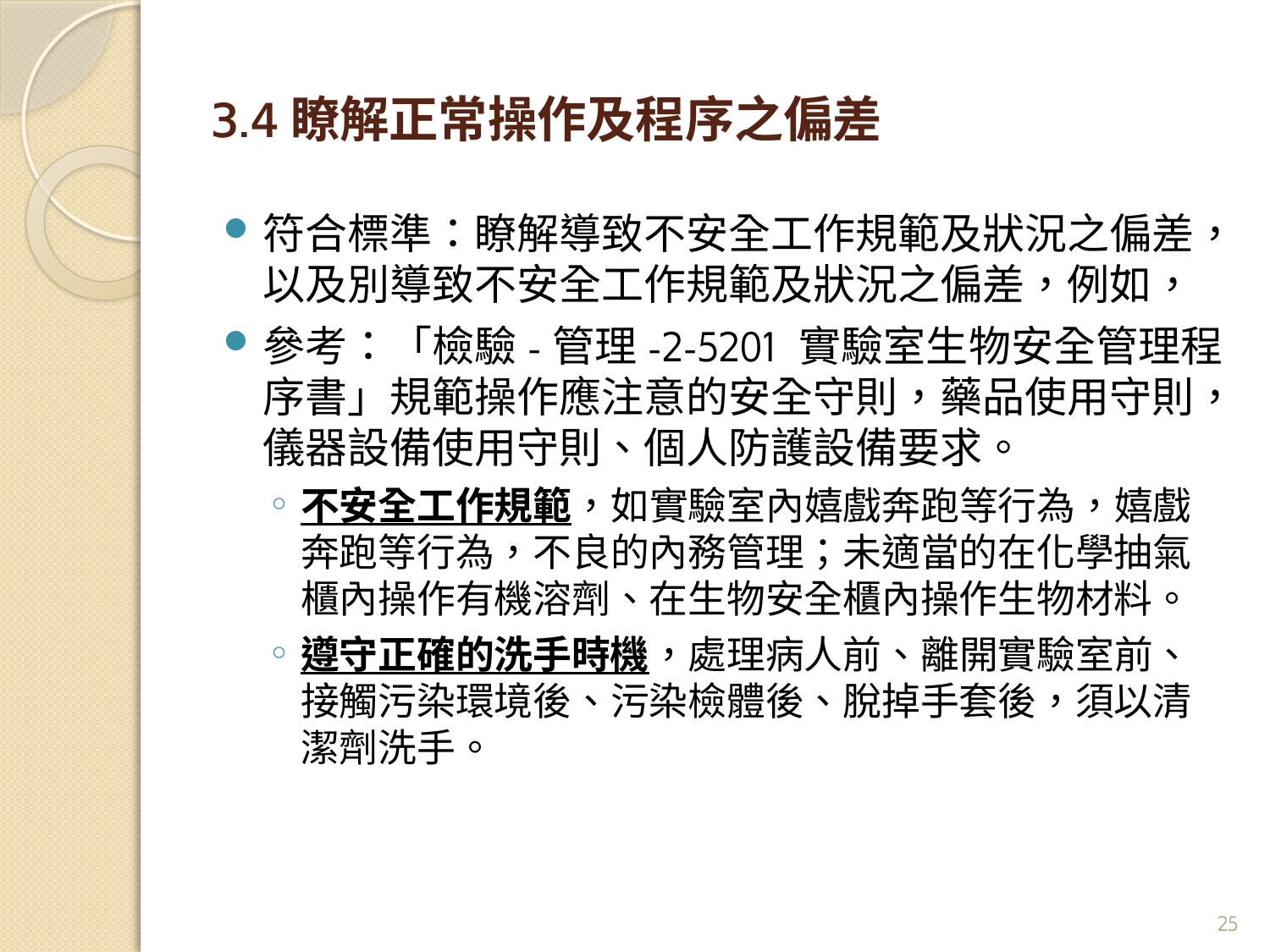

# 3.4瞭解正常操作及程序之偏差
符合標準：瞭解導致不安全工作規範及狀況之偏差，以及別導致不安全工作規範及狀況之偏差，例如，
參考：「檢驗-管理-2-5201 實驗室生物安全管理程序書」規範操作應注意的安全守則，藥品使用守則，儀器設備使用守則、個人防護設備要求。
不安全工作規範，如實驗室內嬉戲奔跑等行為，嬉戲奔跑等行為，不良的內務管理；未適當的在化學抽氣櫃內操作有機溶劑、在生物安全櫃內操作生物材料。
遵守正確的洗手時機，處理病人前、離開實驗室前、接觸污染環境後、污染檢體後、脫掉手套後，須以清潔劑洗手。

25